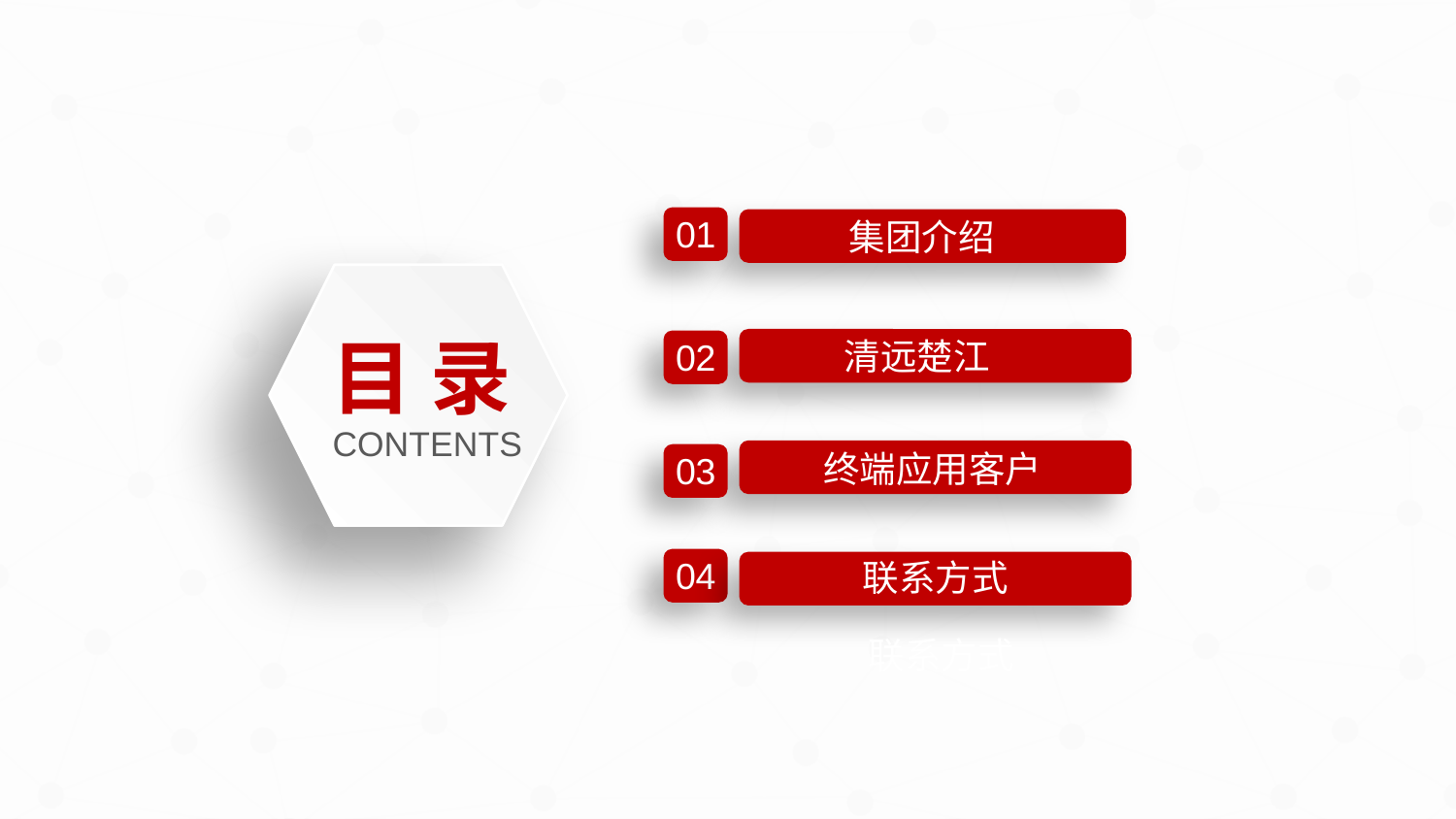

01

     集团介绍

目 录

         清远楚江
02

CONTENTS
    终端应用客户

03

04

      联系方式

  联系方式